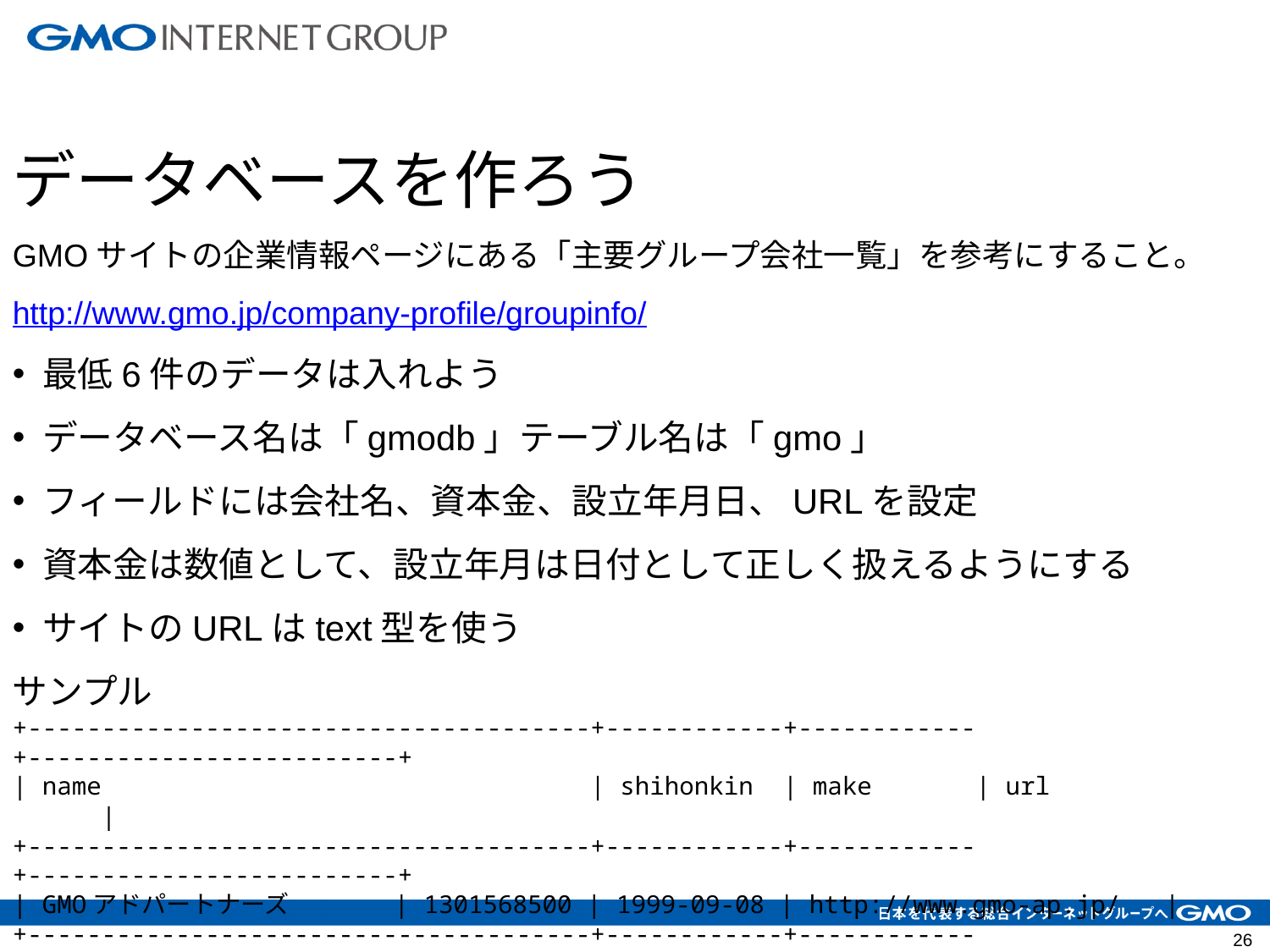

データベースを作ろう
GMOサイトの企業情報ページにある「主要グループ会社一覧」を参考にすること。
http://www.gmo.jp/company-profile/groupinfo/
最低6件のデータは入れよう
データベース名は「gmodb」テーブル名は「gmo」
フィールドには会社名、資本金、設立年月日、URLを設定
資本金は数値として、設立年月は日付として正しく扱えるようにする
サイトのURLはtext型を使う
サンプル
+--------------------------------------+------------+------------+-------------------------+
| name                                 | shihonkin  | make       | url                     |
+--------------------------------------+------------+------------+-------------------------+
| GMOアドパートナーズ                  | 1301568500 | 1999-09-08 | http://www.gmo-ap.jp/   |
+--------------------------------------+------------+------------+-------------------------+